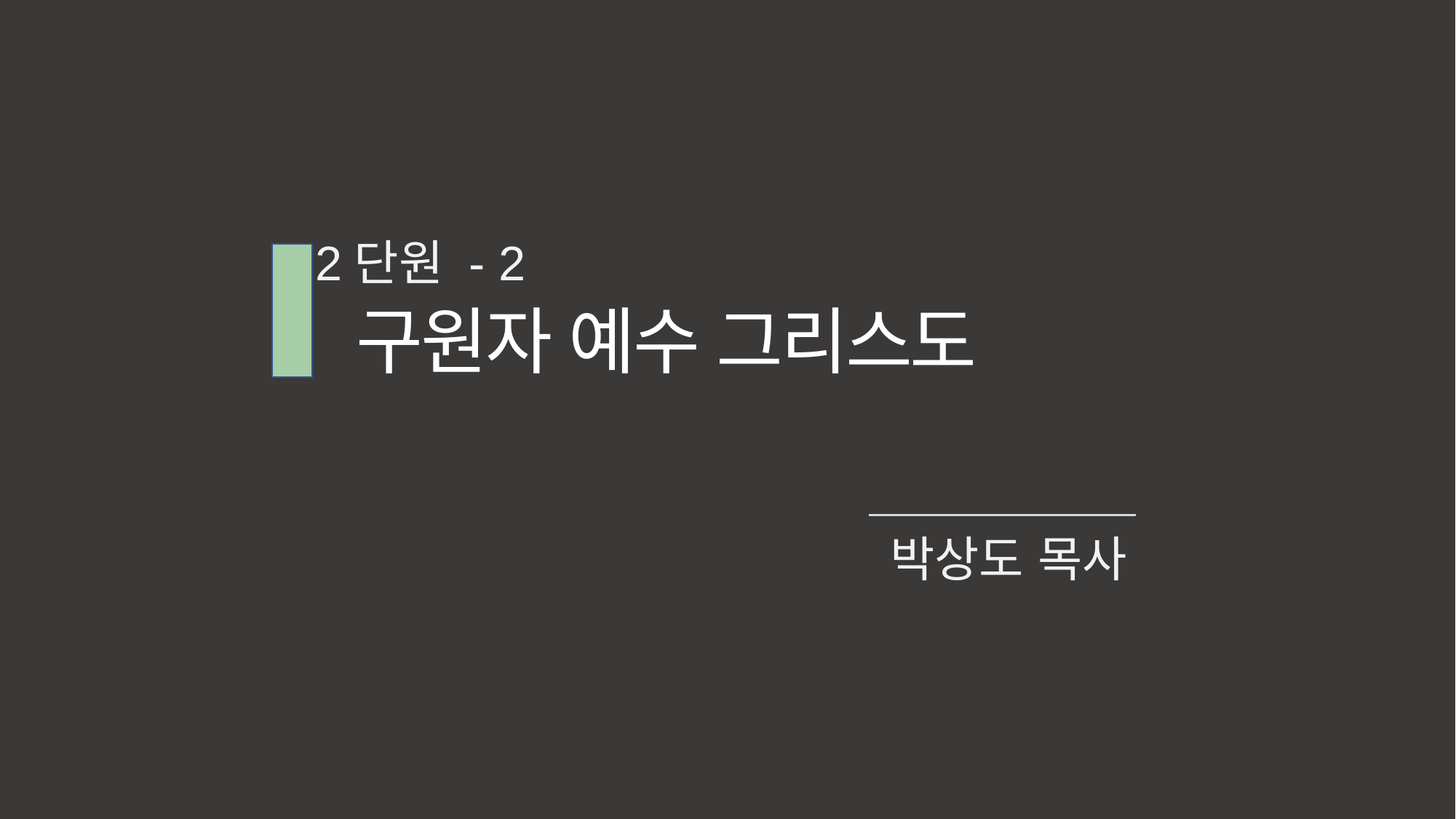

2단원 - 2

구원자 예수 그리스도
박상도 목사